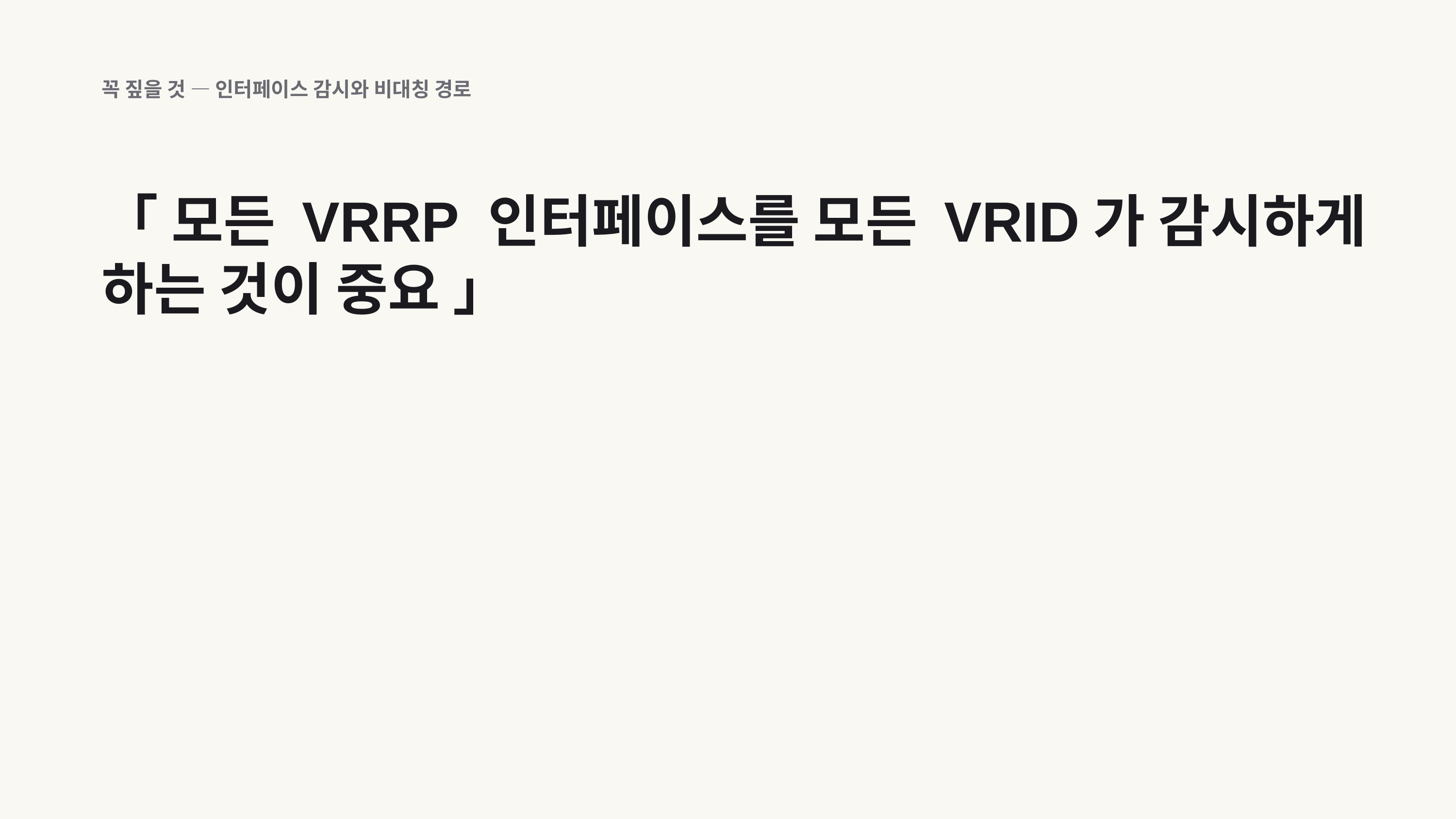

꼭 짚을 것 — 인터페이스 감시와 비대칭 경로
「 모든 VRRP 인터페이스를 모든 VRID가 감시하게 하는 것이 중요 」